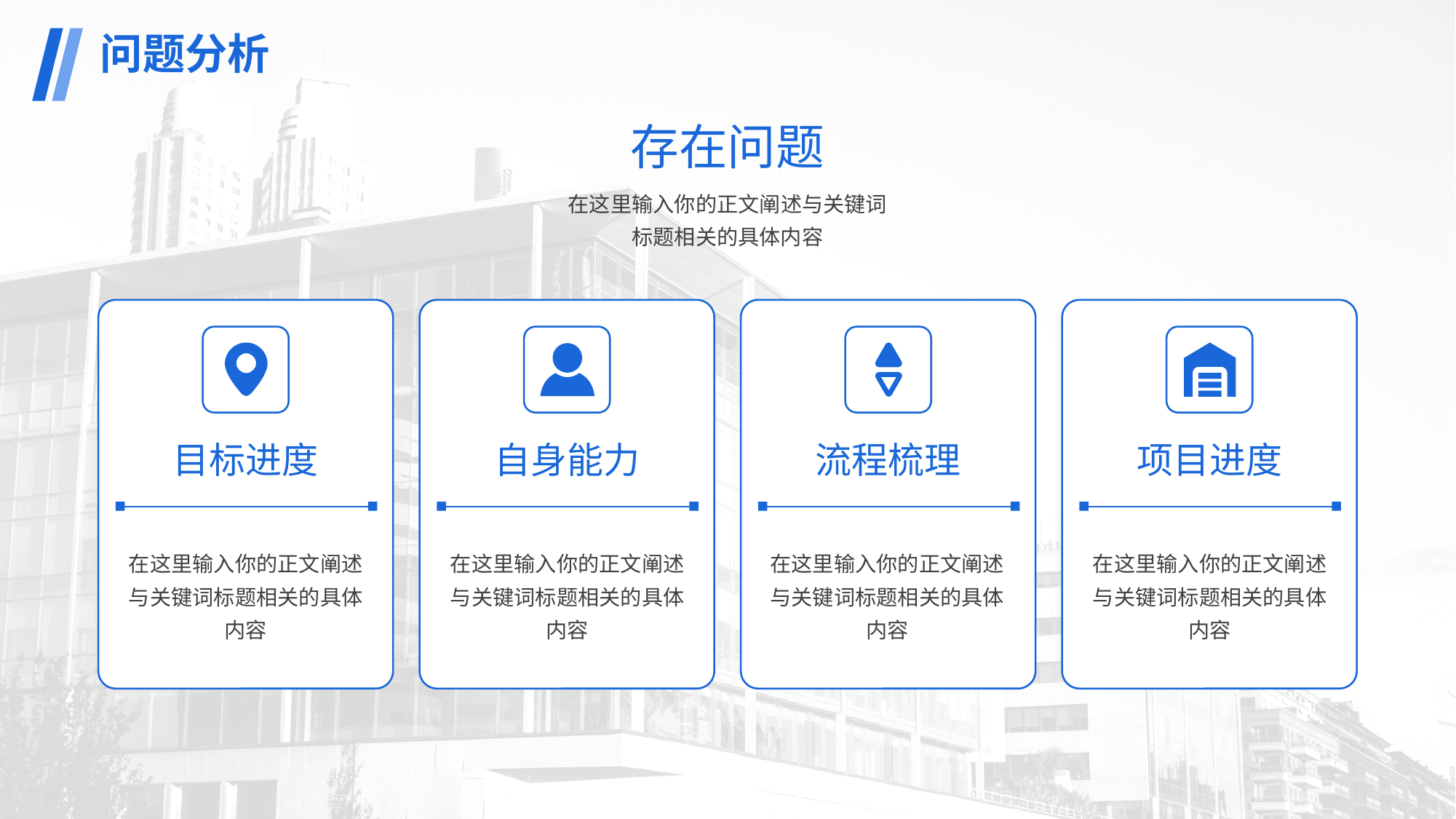

问题分析
存在问题
在这里输入你的正文阐述与关键词标题相关的具体内容

目标进度
自身能力
流程梳理
项目进度

在这里输入你的正文阐述与关键词标题相关的具体内容
在这里输入你的正文阐述与关键词标题相关的具体内容
在这里输入你的正文阐述与关键词标题相关的具体内容
在这里输入你的正文阐述与关键词标题相关的具体内容